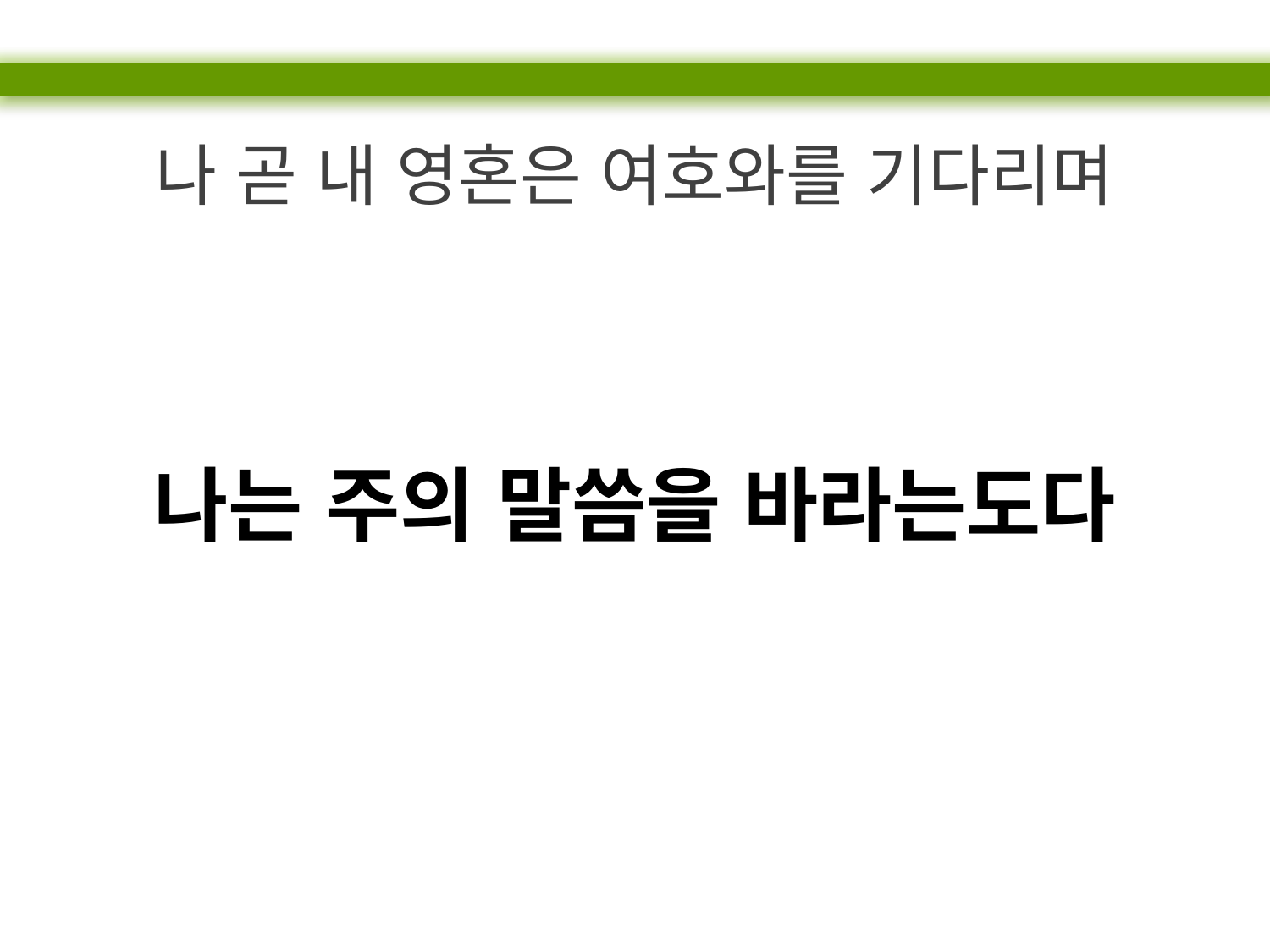

나 곧 내 영혼은 여호와를 기다리며
나는 주의 말씀을 바라는도다